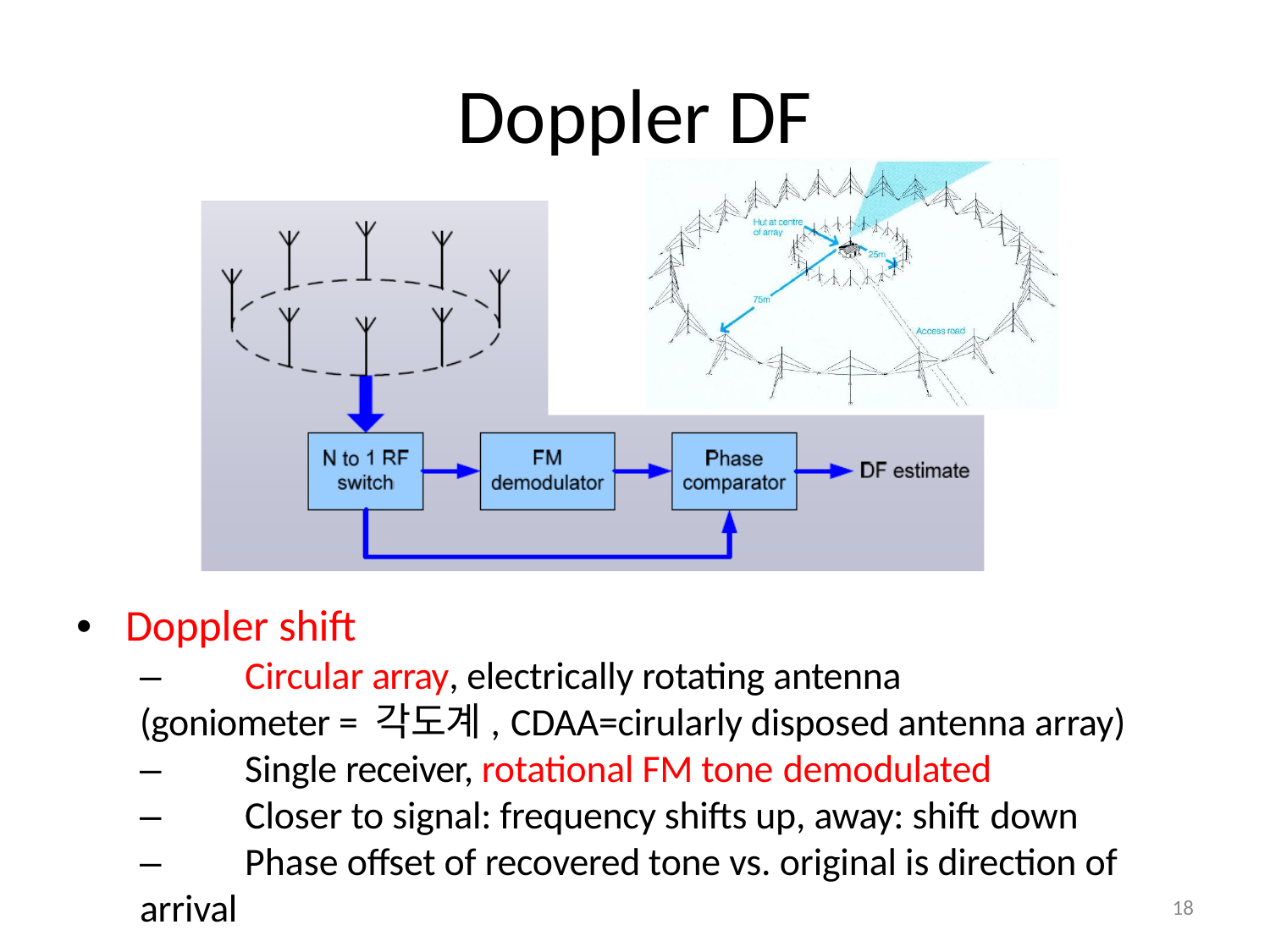

# Doppler DF

•	Doppler shift
–	Circular array, electrically rotating antenna
(goniometer = 각도계, CDAA=cirularly disposed antenna array)
–	Single receiver, rotational FM tone demodulated
–	Closer to signal: frequency shifts up, away: shift down
–	Phase offset of recovered tone vs. original is direction of arrival
18